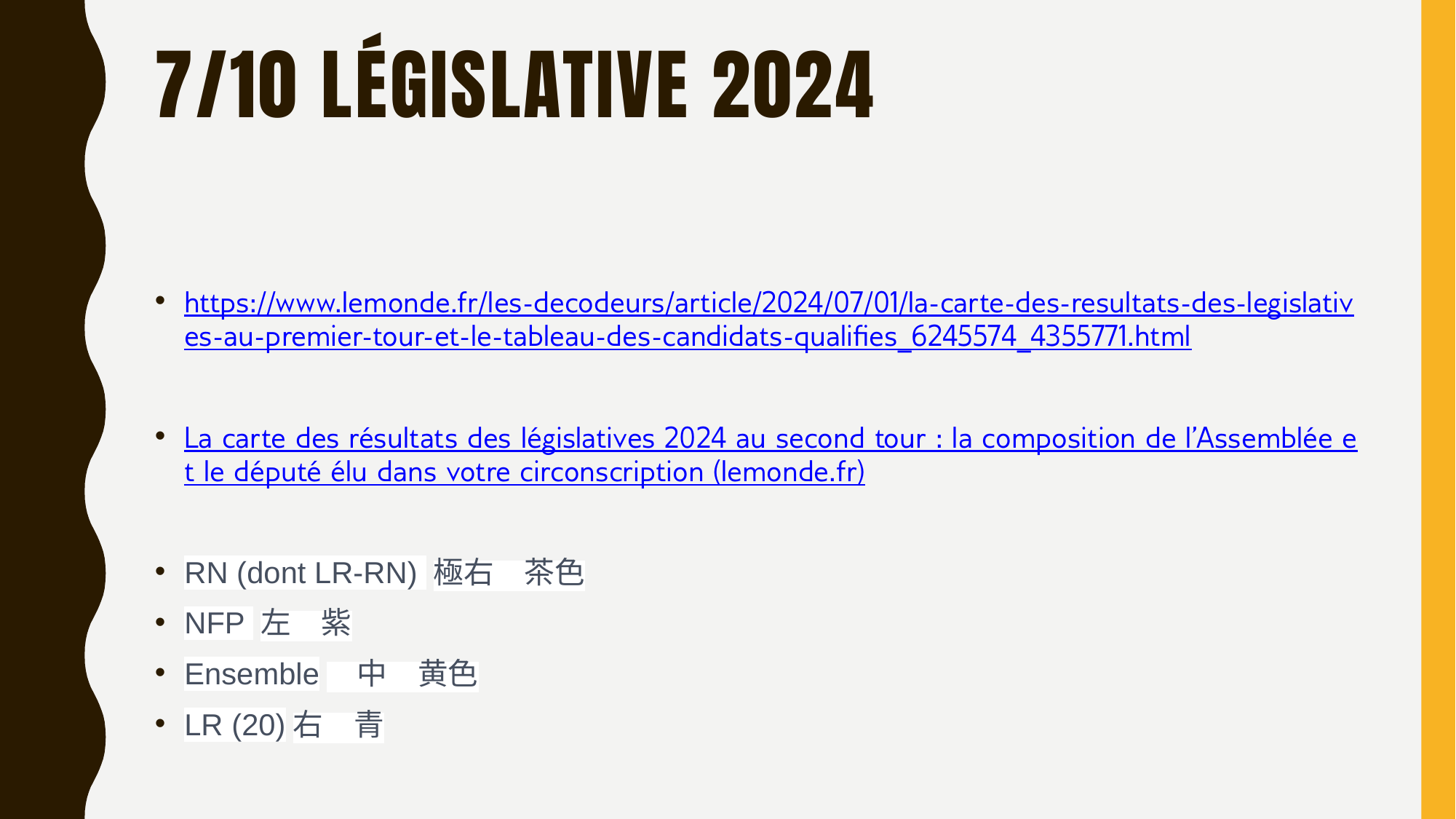

# 7/10 lÉgislative 2024
https://www.lemonde.fr/les-decodeurs/article/2024/07/01/la-carte-des-resultats-des-legislatives-au-premier-tour-et-le-tableau-des-candidats-qualifies_6245574_4355771.html

La carte des résultats des législatives 2024 au second tour : la composition de l’Assemblée et le député élu dans votre circonscription (lemonde.fr)

RN (dont LR-RN) 極右　茶色
NFP 左　紫
Ensemble　中　黄色
LR (20)右　青